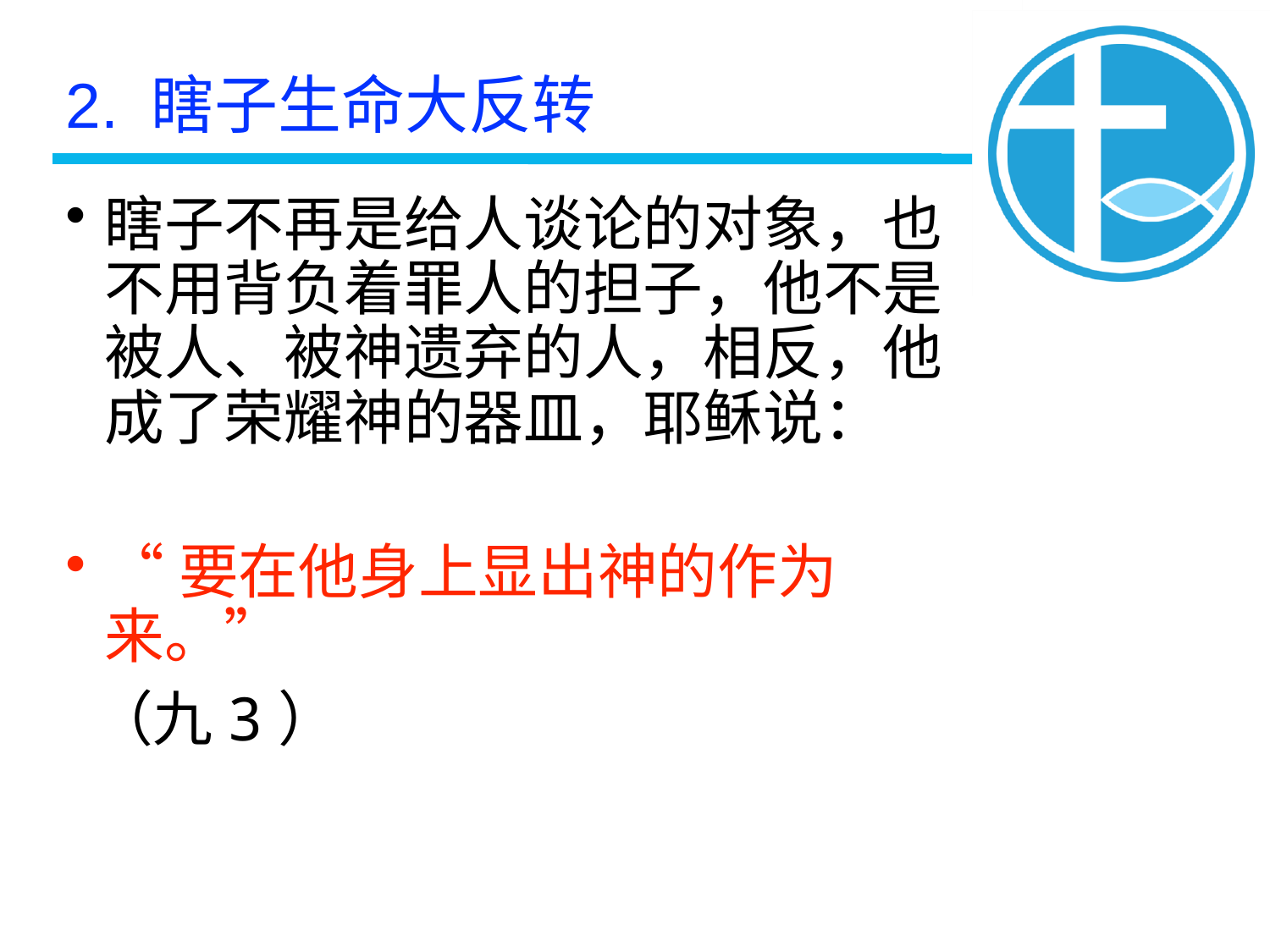

2. 瞎子生命大反转
瞎子不再是给人谈论的对象，也不用背负着罪人的担子，他不是被人、被神遗弃的人，相反，他成了荣耀神的器皿，耶稣说：
“要在他身上显出神的作为来。”
 （九3）